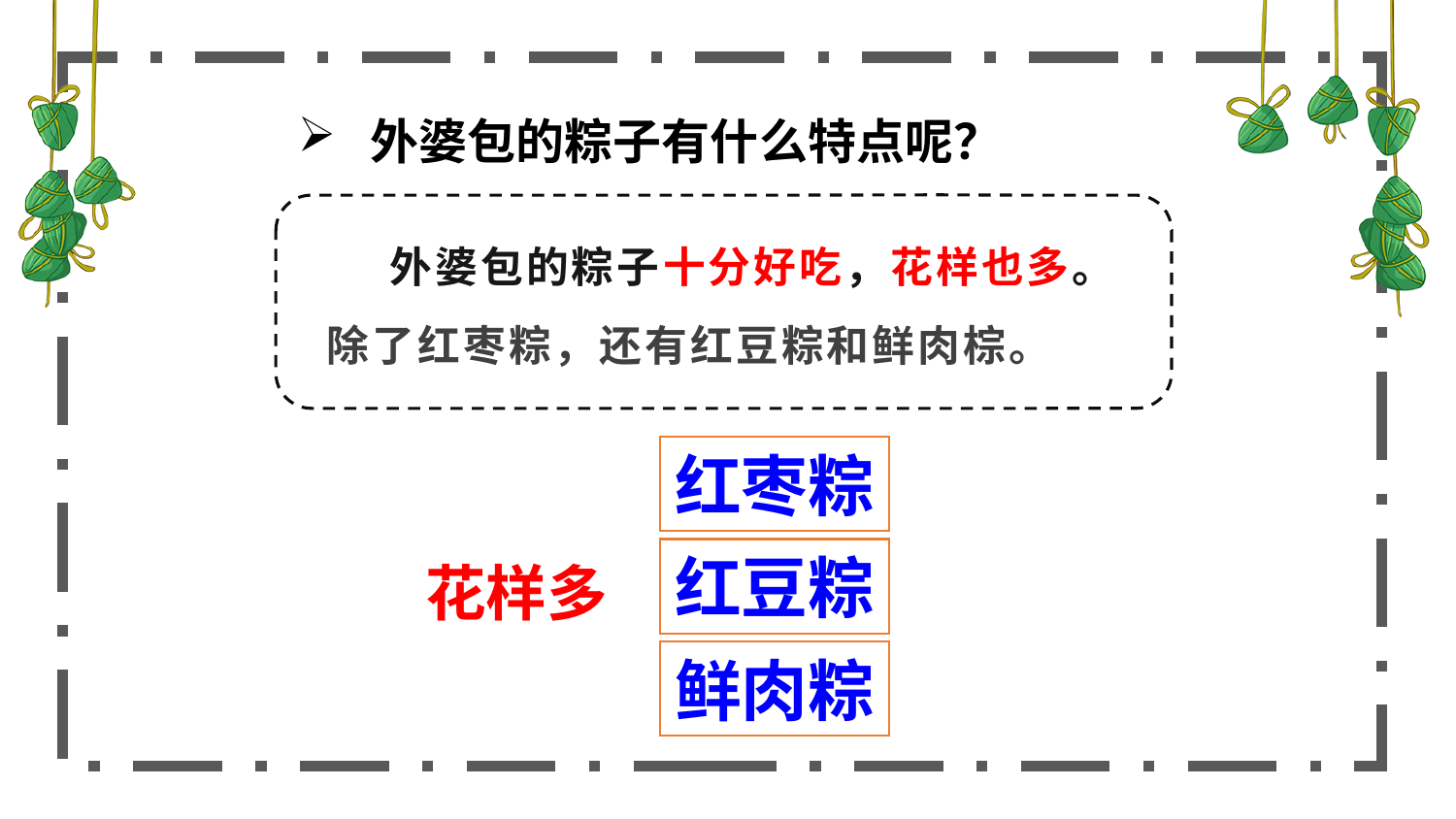

外婆包的粽子有什么特点呢？

     外婆包的粽子十分好吃，花样也多。除了红枣粽，还有红豆粽和鲜肉棕。

红枣粽
红豆粽
花样多
鲜肉粽